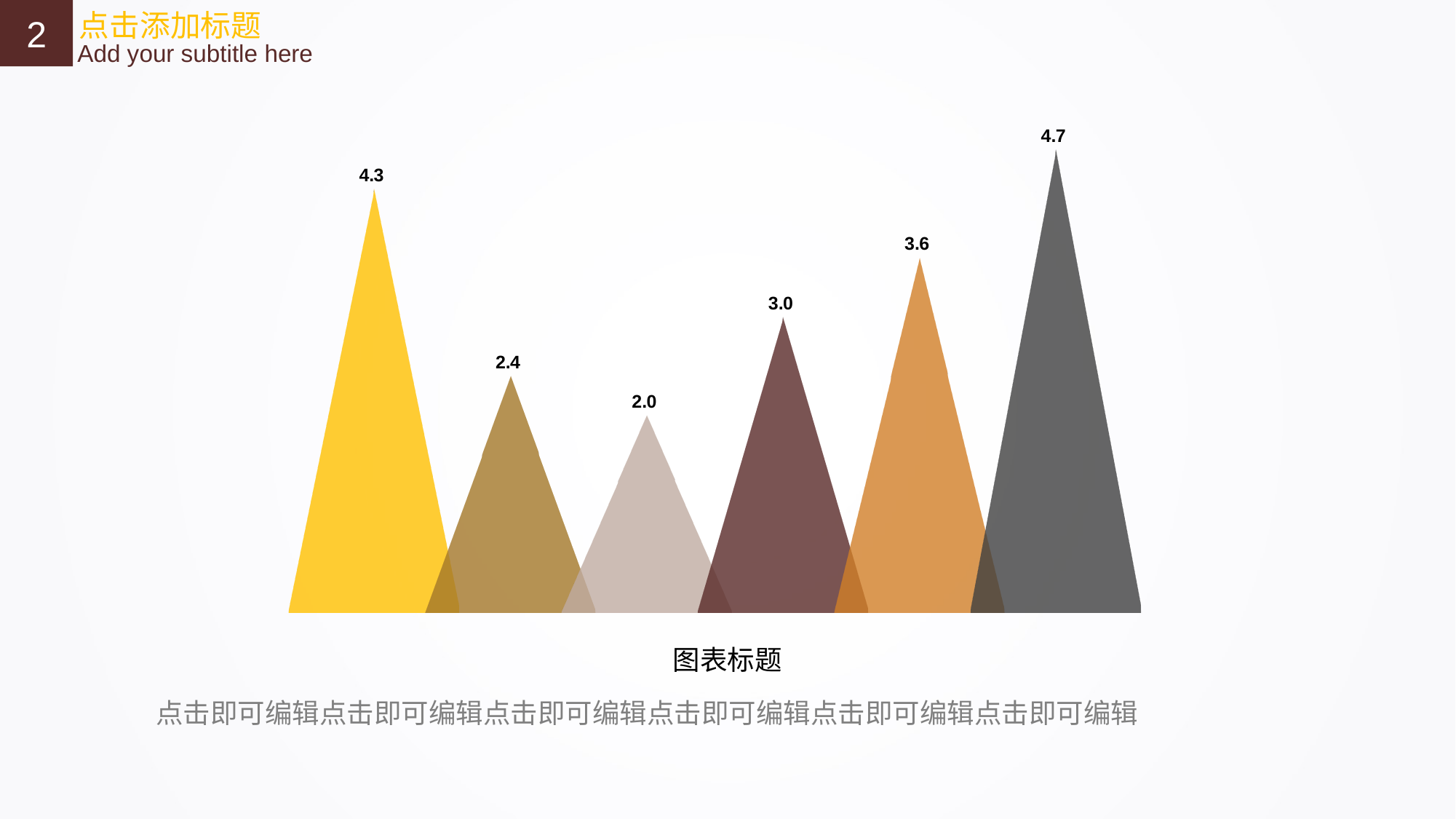

2
点击添加标题
Add your subtitle here

### Chart

| Category | 一月 | 二月 | 三月 | 四月 | 五月 | 六月 |
|---|---|---|---|---|---|---|
| 类别 1 | 4.3 | 2.4 | 2.0 | 3.0 | 3.6 | 4.7 |
图表标题
点击即可编辑点击即可编辑点击即可编辑点击即可编辑点击即可编辑点击即可编辑